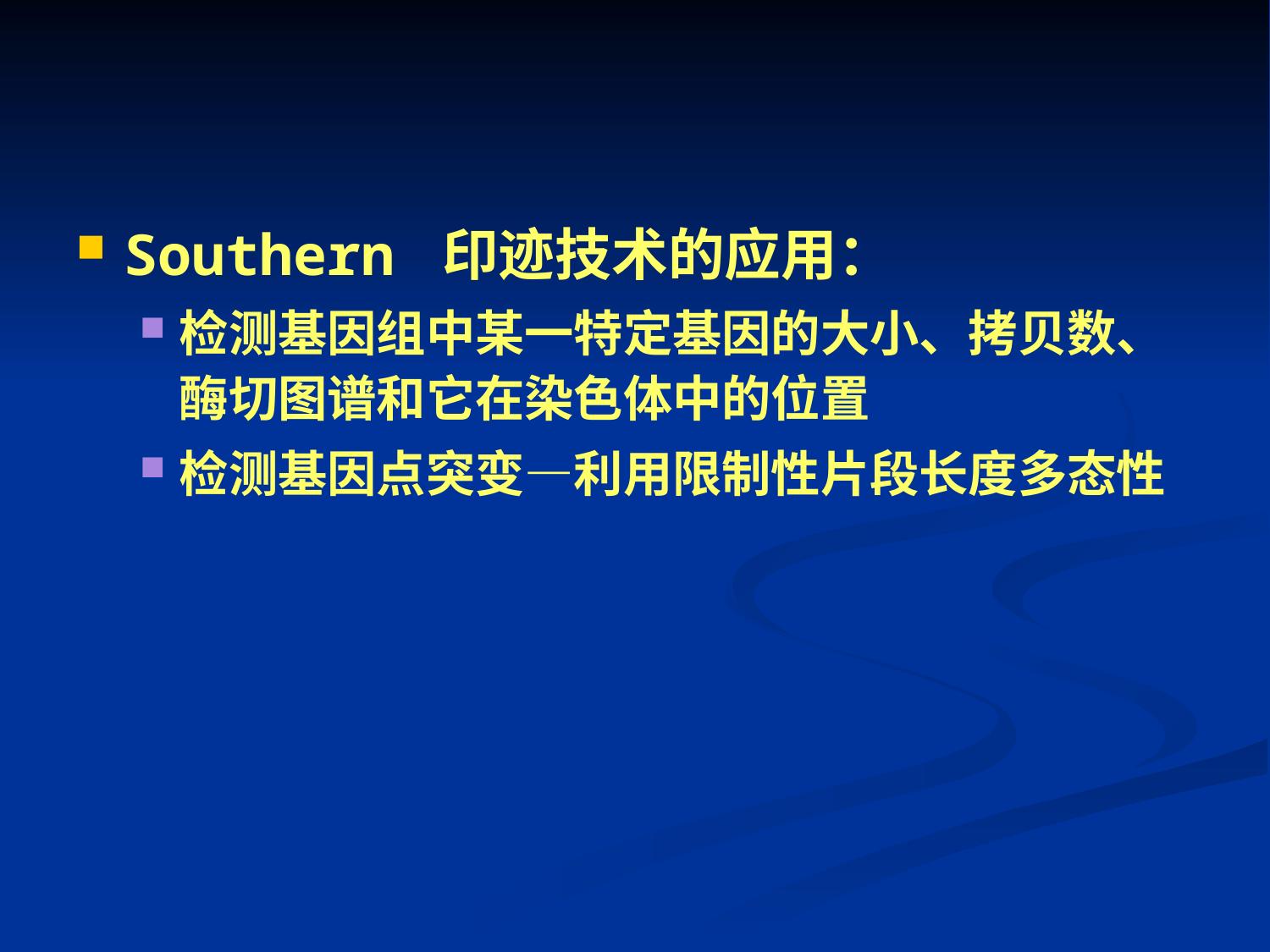

Southern 印迹技术的应用：
检测基因组中某一特定基因的大小、拷贝数、酶切图谱和它在染色体中的位置
检测基因点突变—利用限制性片段长度多态性